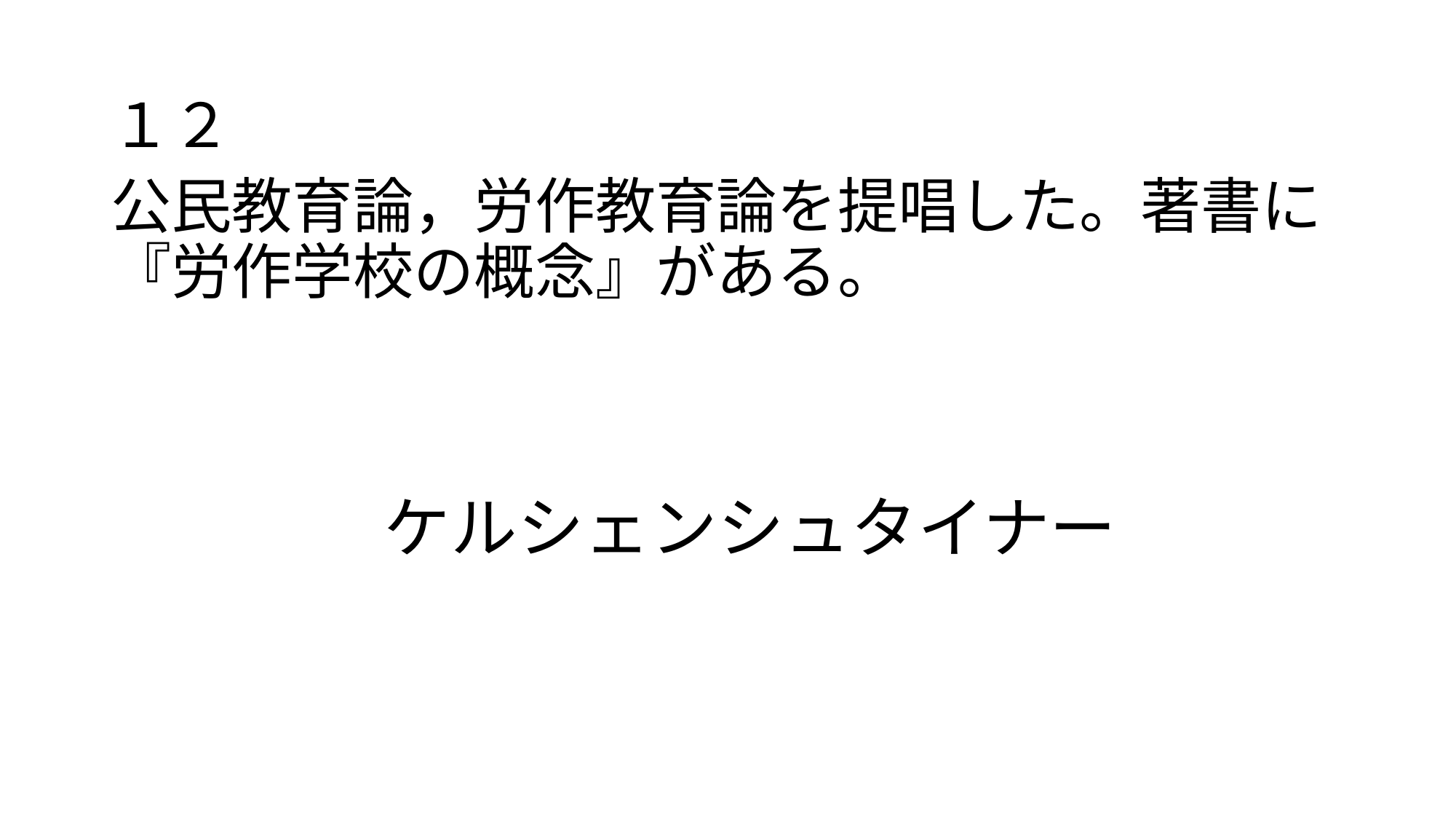

１２
公民教育論，労作教育論を提唱した。著書に『労作学校の概念』がある。
# ケルシェンシュタイナー